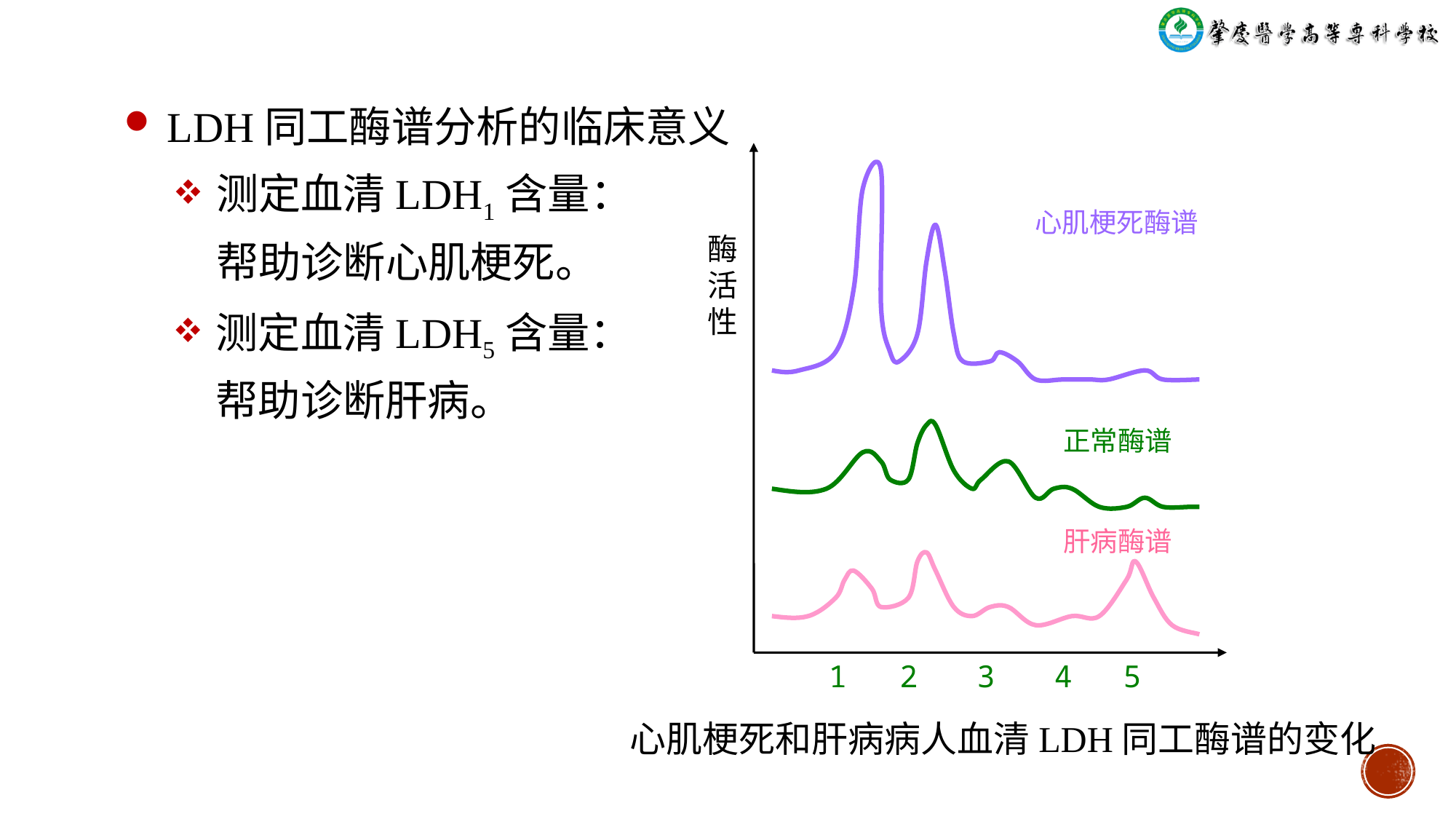

LDH同工酶谱分析的临床意义

心肌梗死酶谱
酶活性

正常酶谱
肝病酶谱

2
3
4
5
1

心肌梗死和肝病病人血清LDH同工酶谱的变化
测定血清LDH1含量：帮助诊断心肌梗死。
测定血清LDH5含量：帮助诊断肝病。